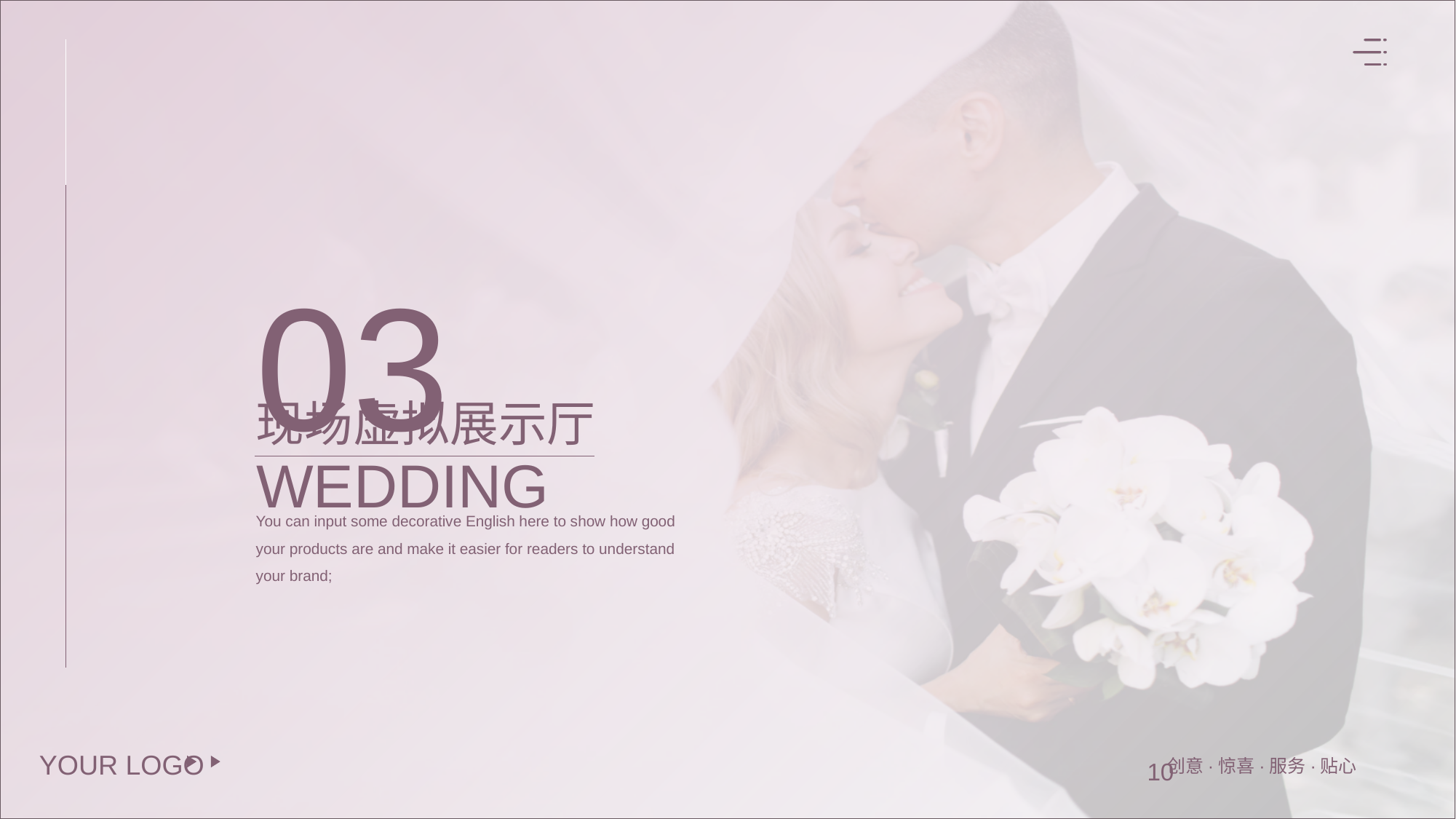

03
现场虚拟展示厅
WEDDING
You can input some decorative English here to show how good your products are and make it easier for readers to understand your brand;